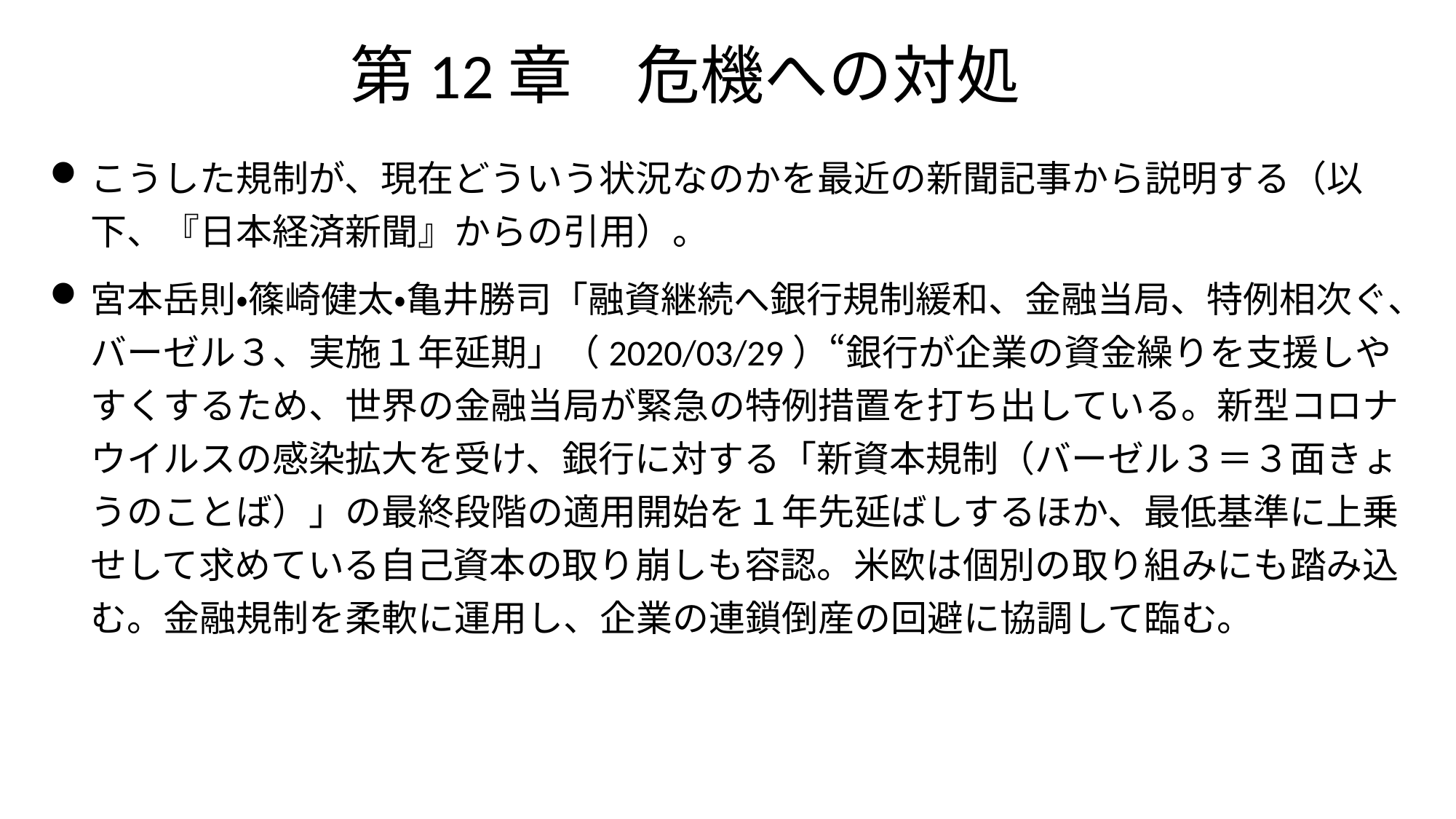

# 第12章　危機への対処
こうした規制が、現在どういう状況なのかを最近の新聞記事から説明する（以下、『日本経済新聞』からの引用）。
宮本岳則・篠崎健太・亀井勝司「融資継続へ銀行規制緩和、金融当局、特例相次ぐ、バーゼル３、実施１年延期」（2020/03/29）“銀行が企業の資金繰りを支援しやすくするため、世界の金融当局が緊急の特例措置を打ち出している。新型コロナウイルスの感染拡大を受け、銀行に対する「新資本規制（バーゼル３＝３面きょうのことば）」の最終段階の適用開始を１年先延ばしするほか、最低基準に上乗せして求めている自己資本の取り崩しも容認。米欧は個別の取り組みにも踏み込む。金融規制を柔軟に運用し、企業の連鎖倒産の回避に協調して臨む。